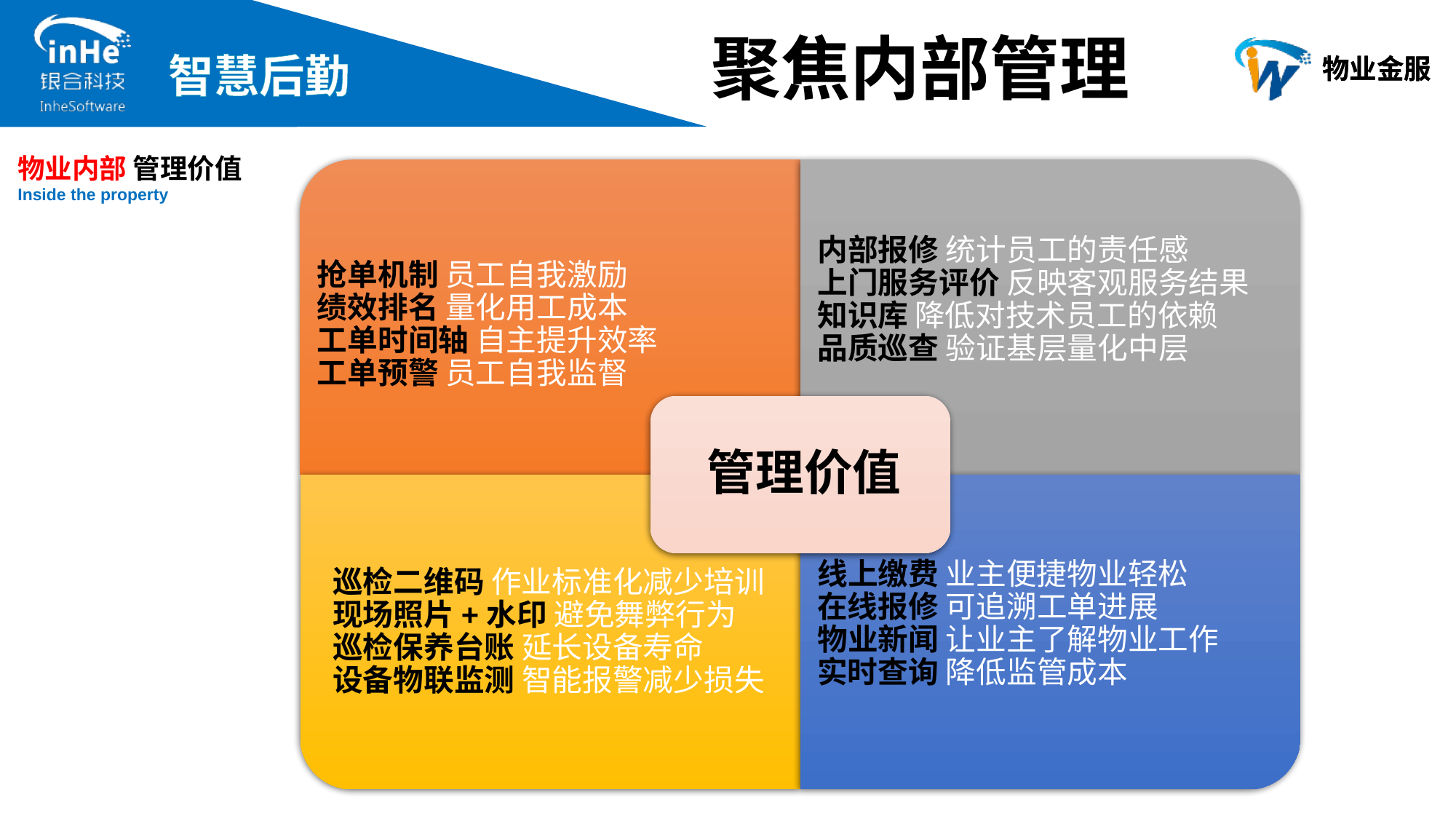

聚焦内部管理
物业内部 管理价值
Inside the property
抢单机制 员工自我激励
绩效排名 量化用工成本
工单时间轴 自主提升效率
工单预警 员工自我监督
内部报修 统计员工的责任感
上门服务评价 反映客观服务结果
知识库 降低对技术员工的依赖
品质巡查 验证基层量化中层
巡检二维码 作业标准化减少培训
现场照片+水印 避免舞弊行为
巡检保养台账 延长设备寿命
设备物联监测 智能报警减少损失
线上缴费 业主便捷物业轻松
在线报修 可追溯工单进展
物业新闻 让业主了解物业工作
实时查询 降低监管成本
管理价值